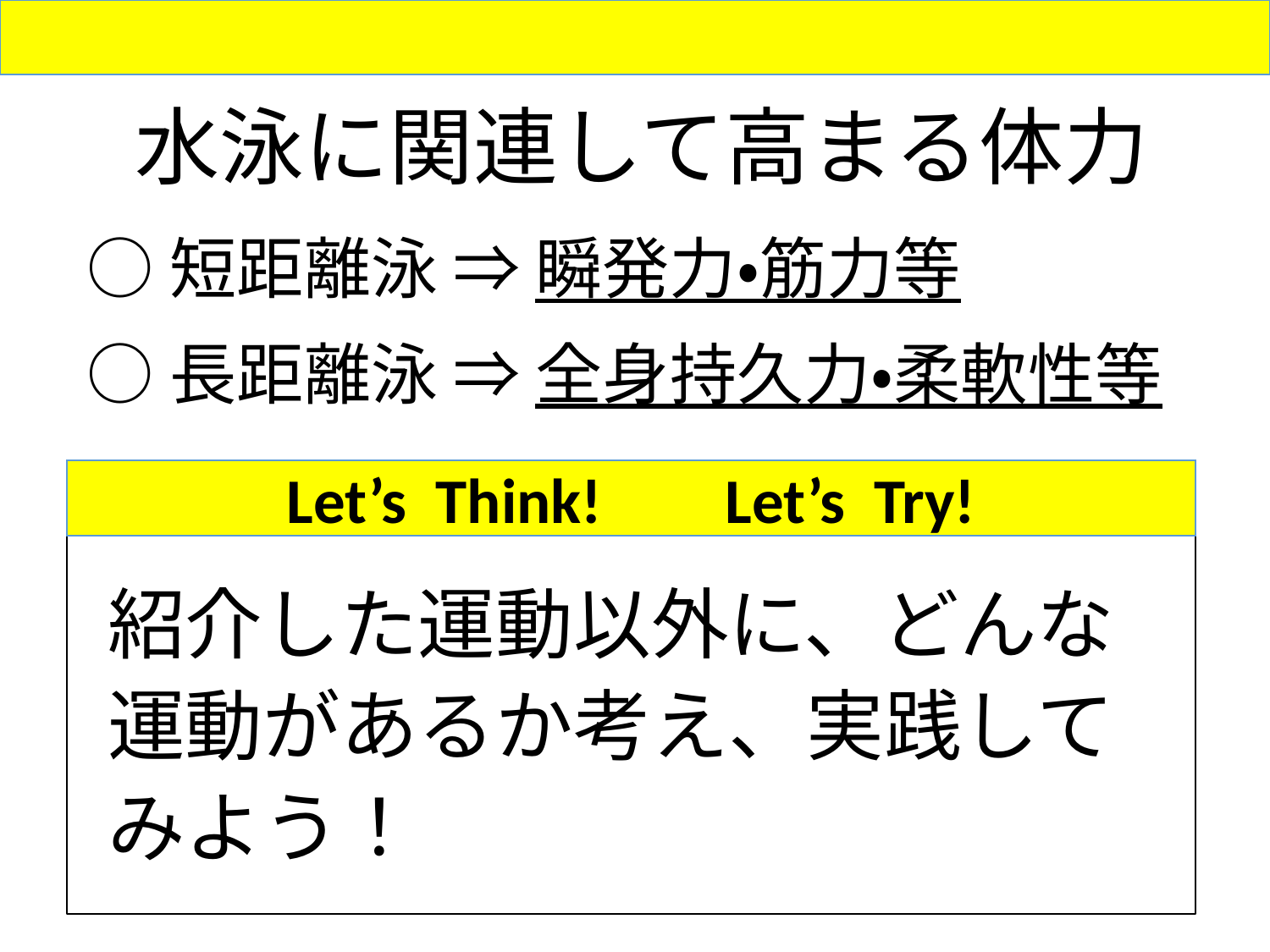

水泳に関連して高まる体力
○短距離泳 ⇒ 瞬発力・筋力等
○長距離泳 ⇒ 全身持久力・柔軟性等
Let’s  Think! 　 Let’s  Try!

紹介した運動以外に、どんな
運動があるか考え、実践して
みよう！